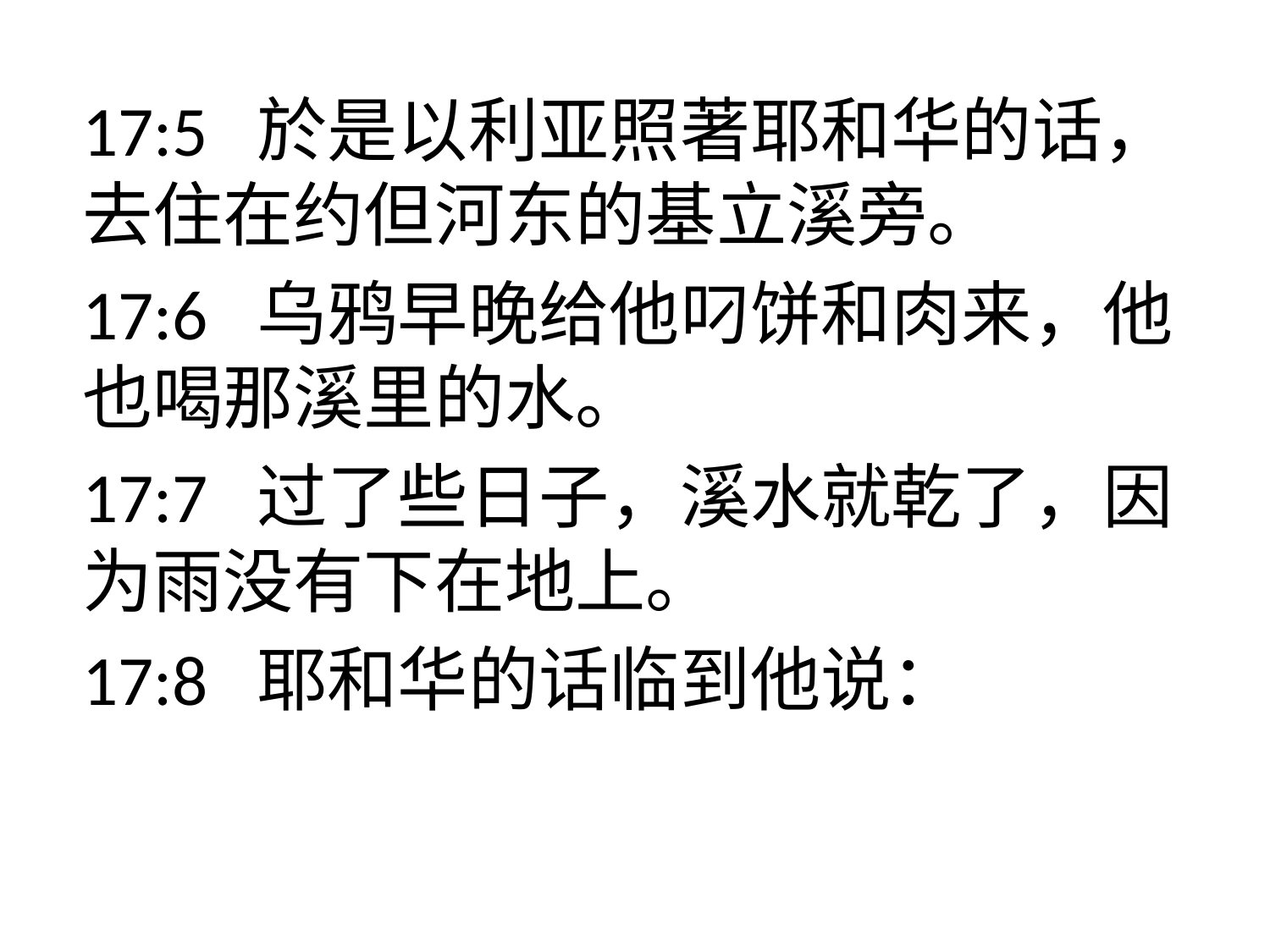

17:5  於是以利亚照著耶和华的话，去住在约但河东的基立溪旁。
17:6  乌鸦早晚给他叼饼和肉来，他也喝那溪里的水。
17:7  过了些日子，溪水就乾了，因为雨没有下在地上。
17:8  耶和华的话临到他说：